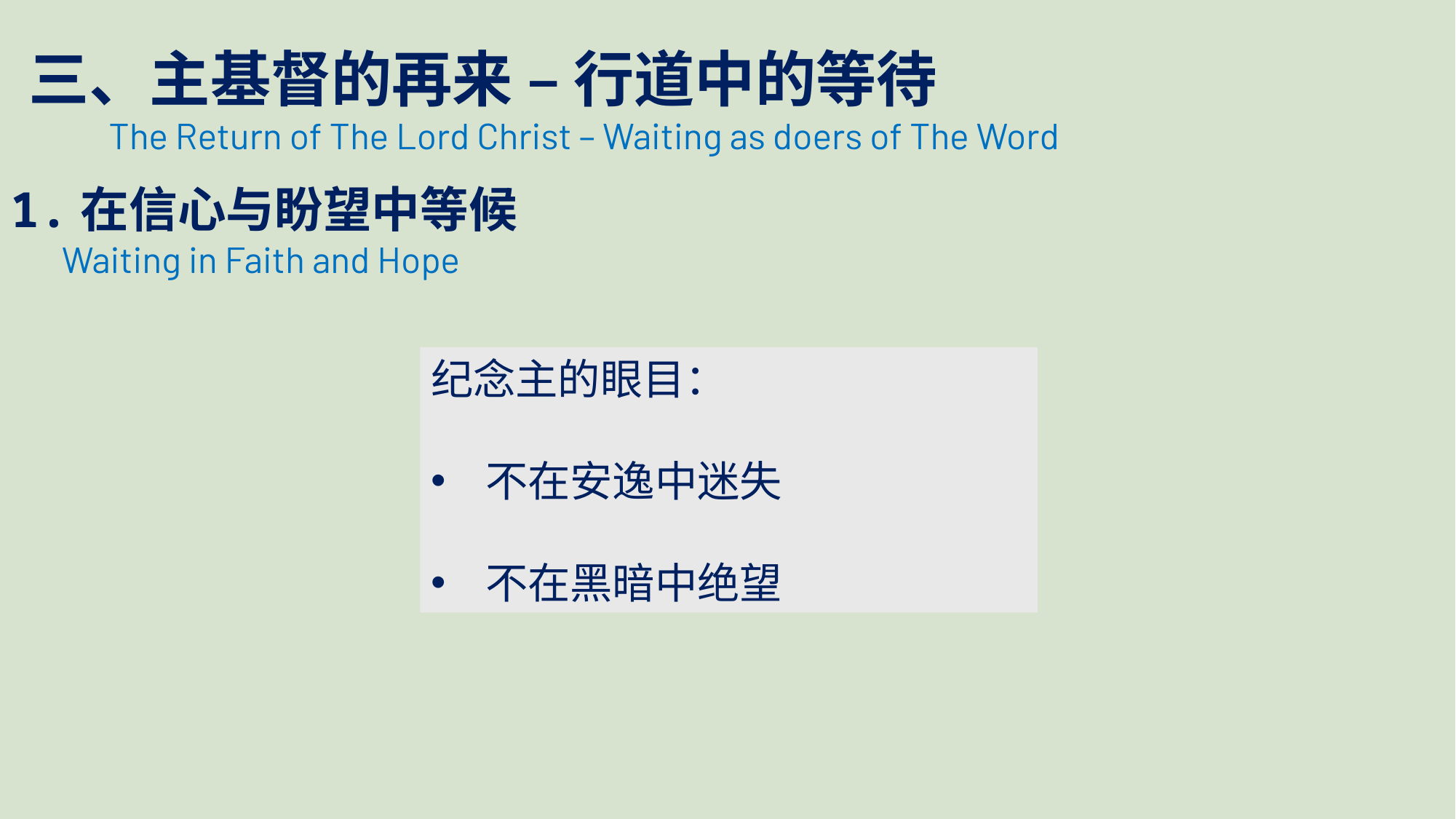

三、主基督的再来 – 行道中的等待
           The Return of The Lord Christ – Waiting as doers of The Word
1.在信心与盼望中等候
       Waiting in Faith and Hope
纪念主的眼目：

不在安逸中迷失

不在黑暗中绝望